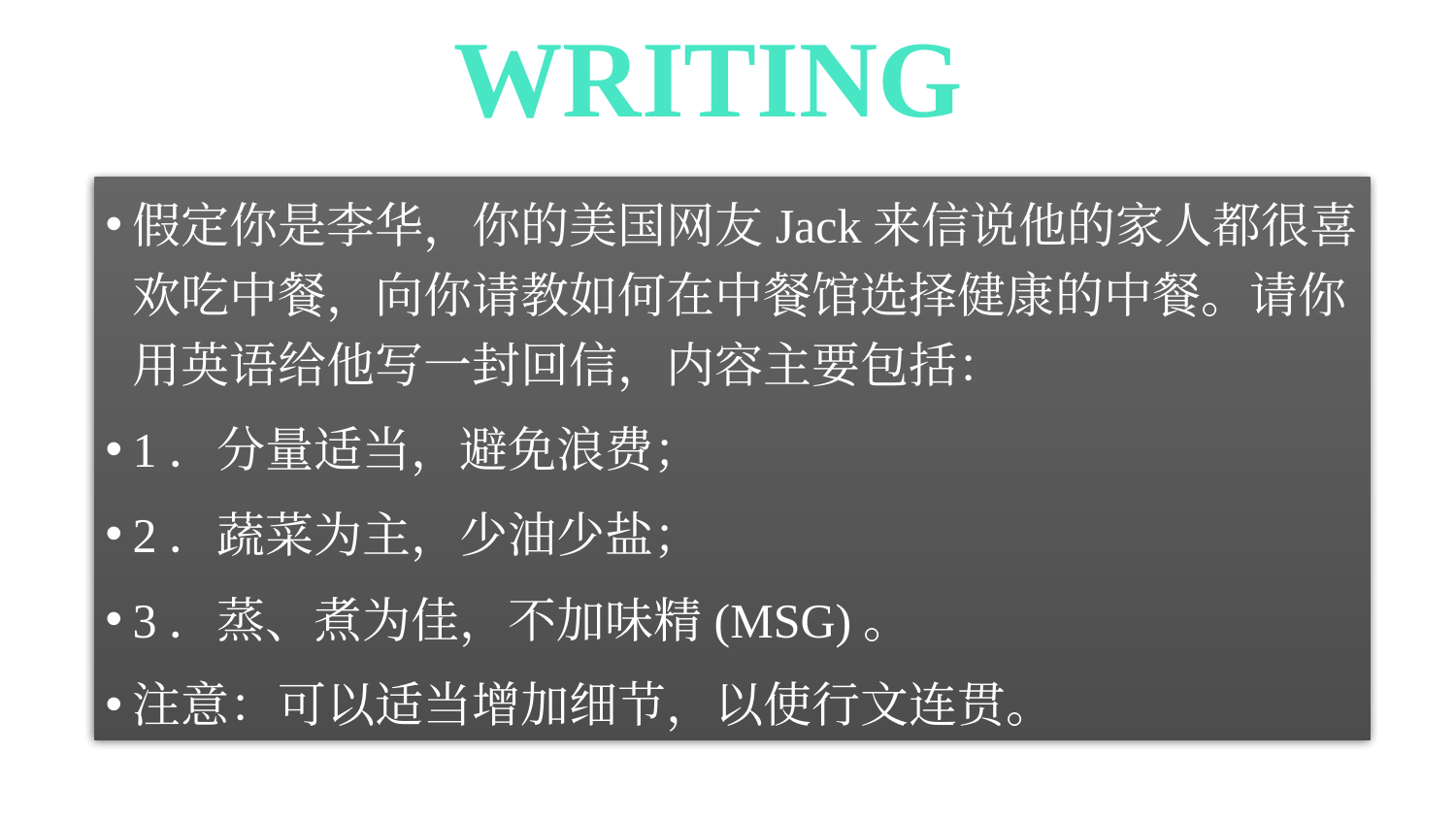

Writing
假定你是李华，你的美国网友Jack来信说他的家人都很喜欢吃中餐，向你请教如何在中餐馆选择健康的中餐。请你用英语给他写一封回信，内容主要包括：
1．分量适当，避免浪费；
2．蔬菜为主，少油少盐；
3．蒸、煮为佳，不加味精(MSG)。
注意：可以适当增加细节，以使行文连贯。